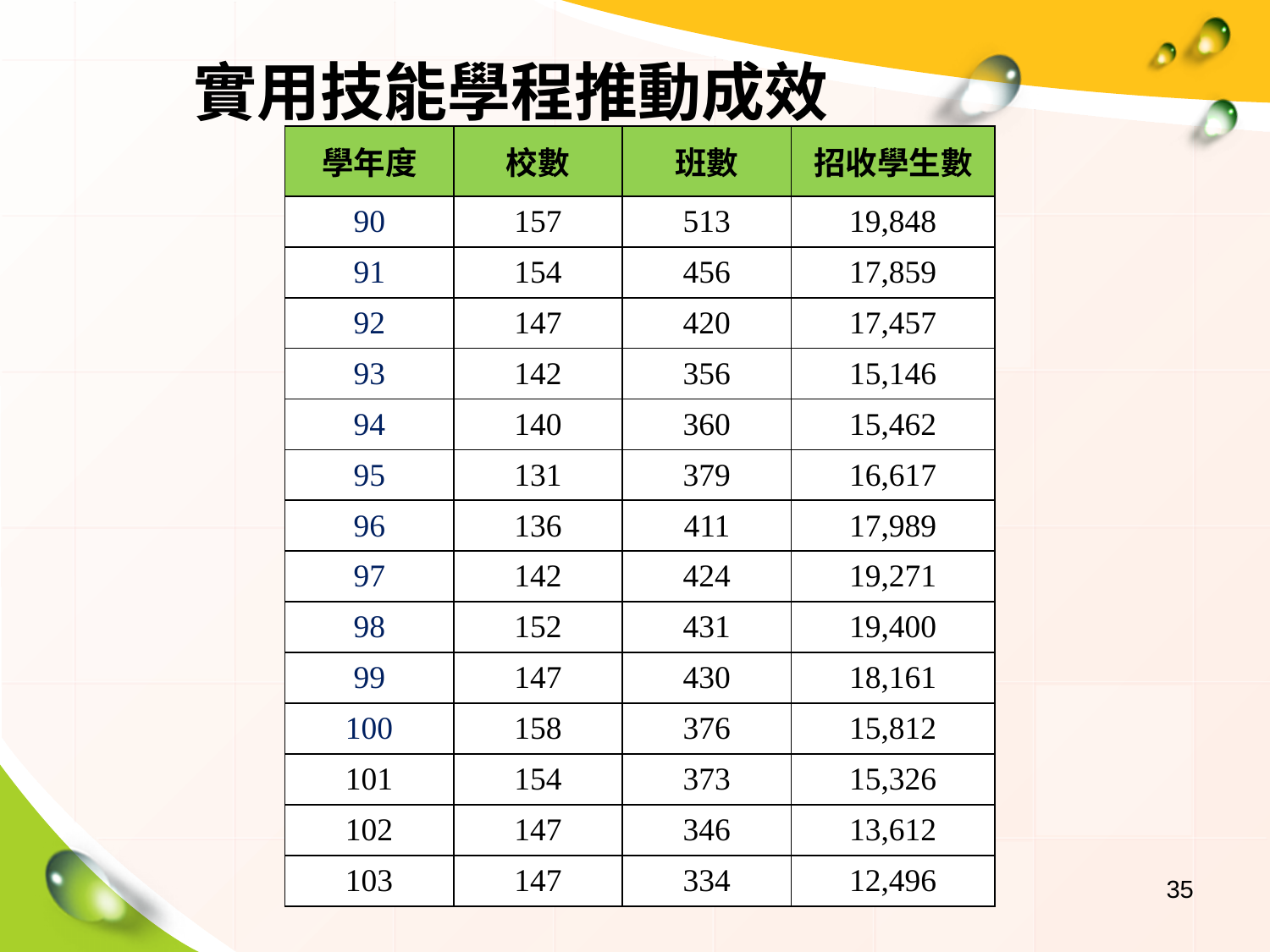

實用技能學程推動成效
| 學年度 | 校數 | 班數 | 招收學生數 |
| --- | --- | --- | --- |
| 90 | 157 | 513 | 19,848 |
| 91 | 154 | 456 | 17,859 |
| 92 | 147 | 420 | 17,457 |
| 93 | 142 | 356 | 15,146 |
| 94 | 140 | 360 | 15,462 |
| 95 | 131 | 379 | 16,617 |
| 96 | 136 | 411 | 17,989 |
| 97 | 142 | 424 | 19,271 |
| 98 | 152 | 431 | 19,400 |
| 99 | 147 | 430 | 18,161 |
| 100 | 158 | 376 | 15,812 |
| 101 | 154 | 373 | 15,326 |
| 102 | 147 | 346 | 13,612 |
| 103 | 147 | 334 | 12,496 |
35